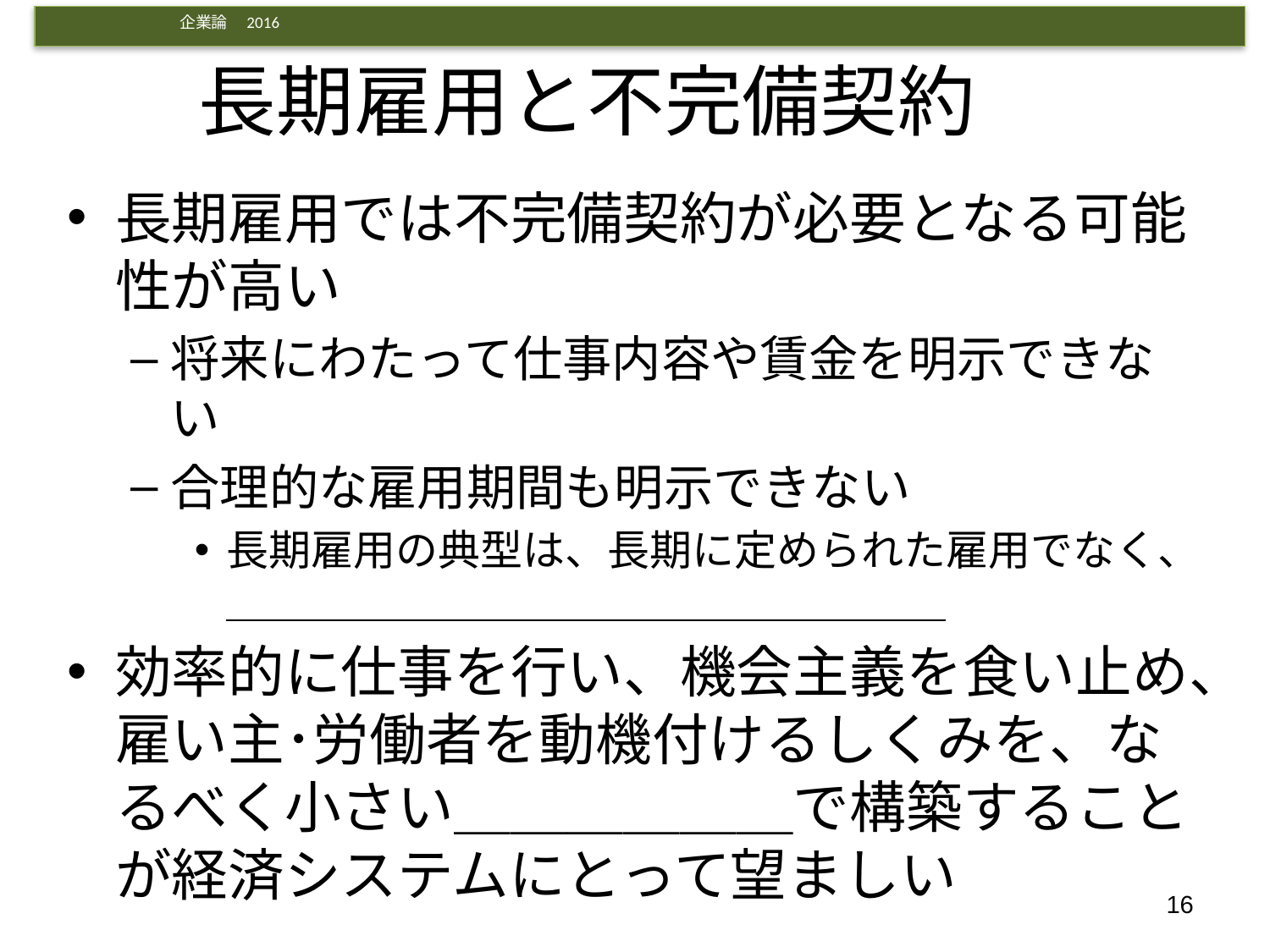

# 長期雇用と不完備契約
長期雇用では不完備契約が必要となる可能性が高い
将来にわたって仕事内容や賃金を明示できない
合理的な雇用期間も明示できない
長期雇用の典型は、長期に定められた雇用でなく、＿＿＿＿＿＿＿＿＿＿＿＿＿＿＿＿＿
効率的に仕事を行い、機会主義を食い止め、雇い主･労働者を動機付けるしくみを、なるべく小さい＿＿＿＿＿＿で構築することが経済システムにとって望ましい
16